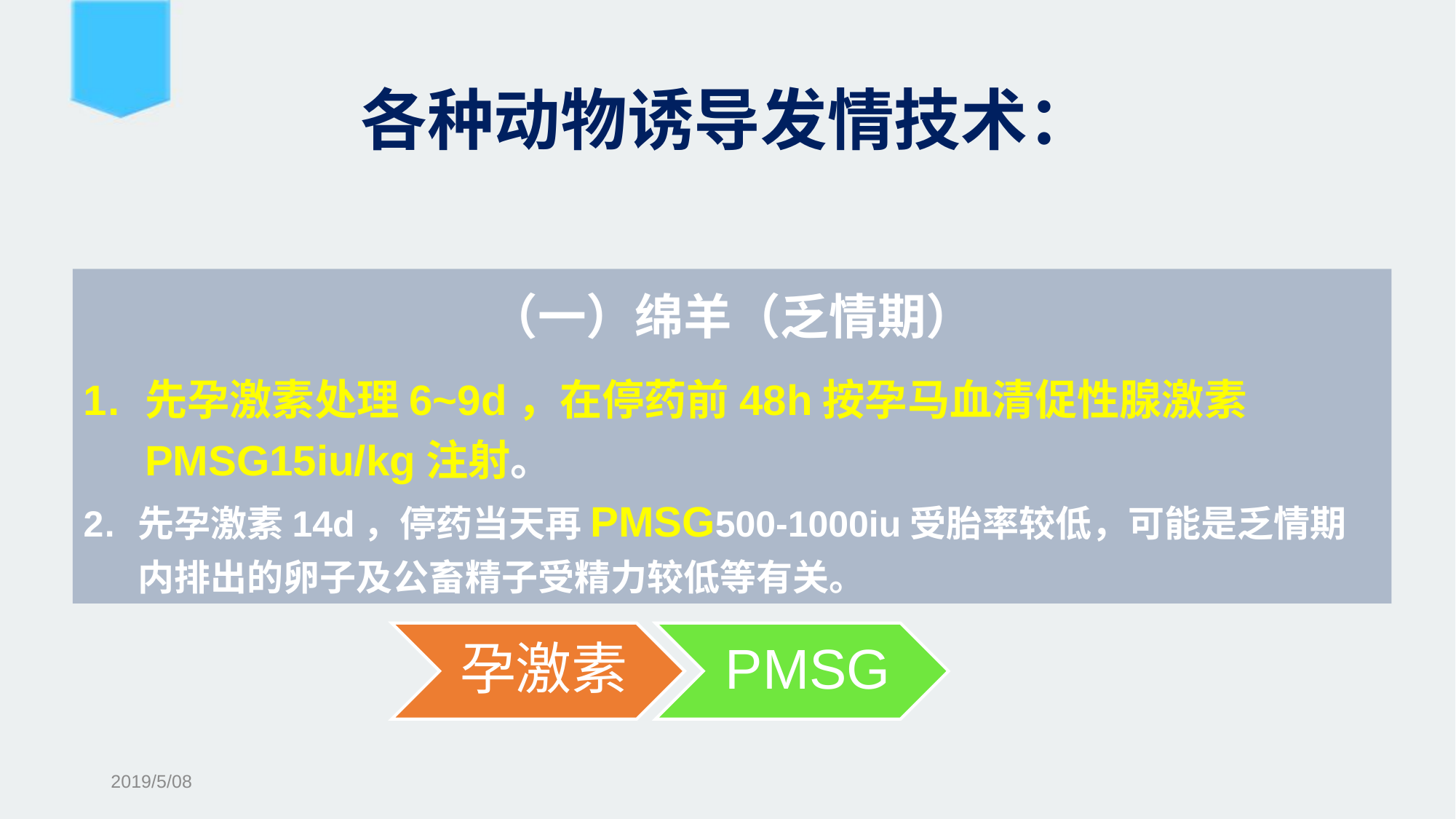

# 各种动物诱导发情技术：

（一）绵羊（乏情期）
先孕激素处理6~9d，在停药前48h按孕马血清促性腺激素PMSG15iu/kg注射。
先孕激素14d，停药当天再PMSG500-1000iu受胎率较低，可能是乏情期内排出的卵子及公畜精子受精力较低等有关。
孕激素
PMSG
2019/5/08